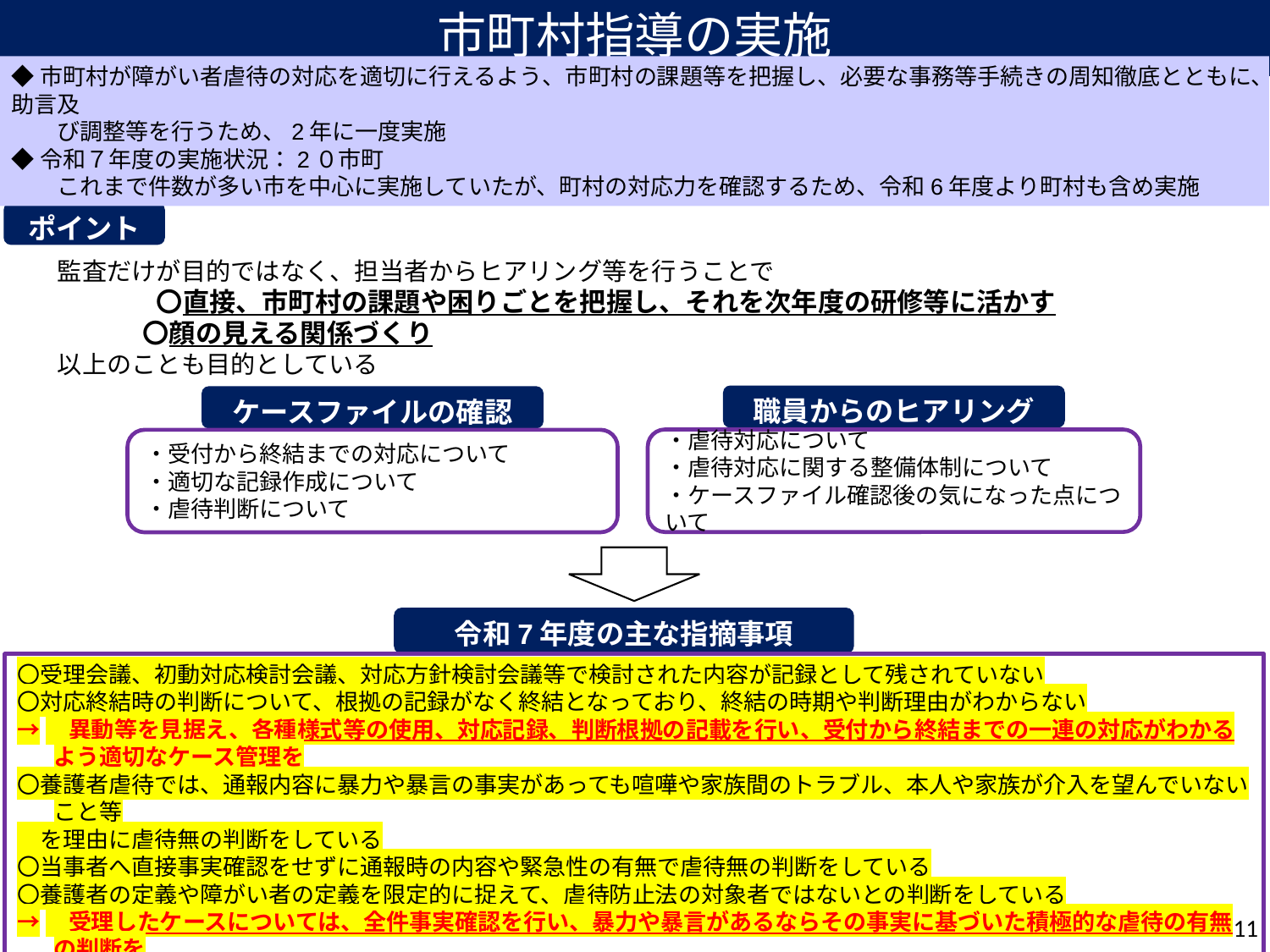

# 市町村指導の実施
◆市町村が障がい者虐待の対応を適切に行えるよう、市町村の課題等を把握し、必要な事務等手続きの周知徹底とともに、助言及
　　び調整等を行うため、2年に一度実施
◆令和７年度の実施状況：2０市町
　　これまで件数が多い市を中心に実施していたが、町村の対応力を確認するため、令和6年度より町村も含め実施
ポイント
監査だけが目的ではなく、担当者からヒアリング等を行うことで
　　　　〇直接、市町村の課題や困りごとを把握し、それを次年度の研修等に活かす
　　　 〇顔の見える関係づくり
以上のことも目的としている
職員からのヒアリング
・虐待対応について
・虐待対応に関する整備体制について
・ケースファイル確認後の気になった点について
ケースファイルの確認
・受付から終結までの対応について
・適切な記録作成について
・虐待判断について

令和7年度の主な指摘事項
〇受理会議、初動対応検討会議、対応方針検討会議等で検討された内容が記録として残されていない
〇対応終結時の判断について、根拠の記録がなく終結となっており、終結の時期や判断理由がわからない
→　異動等を見据え、各種様式等の使用、対応記録、判断根拠の記載を行い、受付から終結までの一連の対応がわかるよう適切なケース管理を
〇養護者虐待では、通報内容に暴力や暴言の事実があっても喧嘩や家族間のトラブル、本人や家族が介入を望んでいないこと等
　を理由に虐待無の判断をしている
〇当事者へ直接事実確認をせずに通報時の内容や緊急性の有無で虐待無の判断をしている
〇養護者の定義や障がい者の定義を限定的に捉えて、虐待防止法の対象者ではないとの判断をしている
→　受理したケースについては、全件事実確認を行い、暴力や暴言があるならその事実に基づいた積極的な虐待の有無の判断を
○虐待の有無が現時点で判断できない場合に、モニタリングや支援が継続されることなく終結となっている
11